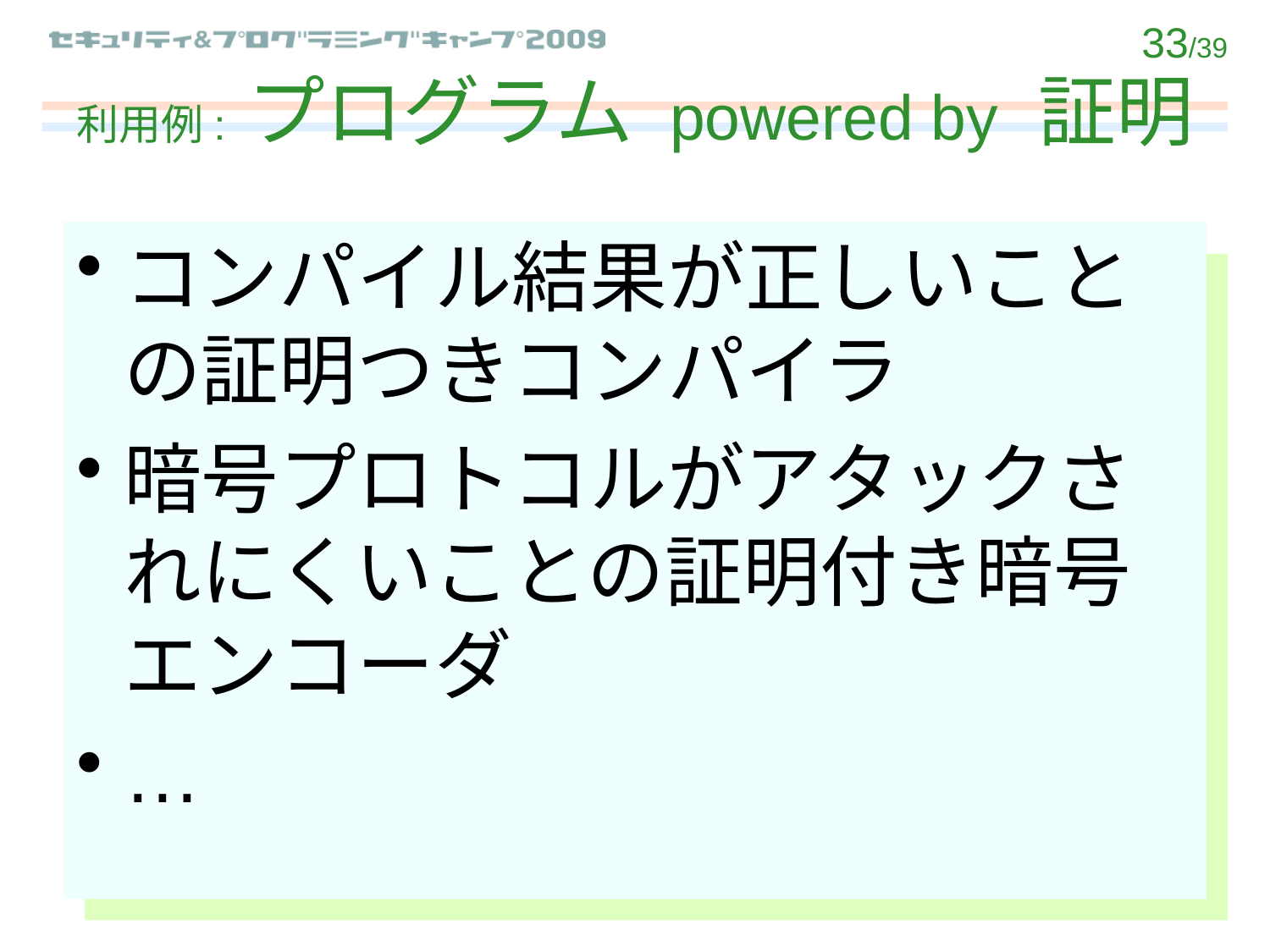

# 利用例: プログラム powered by 証明
コンパイル結果が正しいことの証明つきコンパイラ
暗号プロトコルがアタックされにくいことの証明付き暗号エンコーダ
…